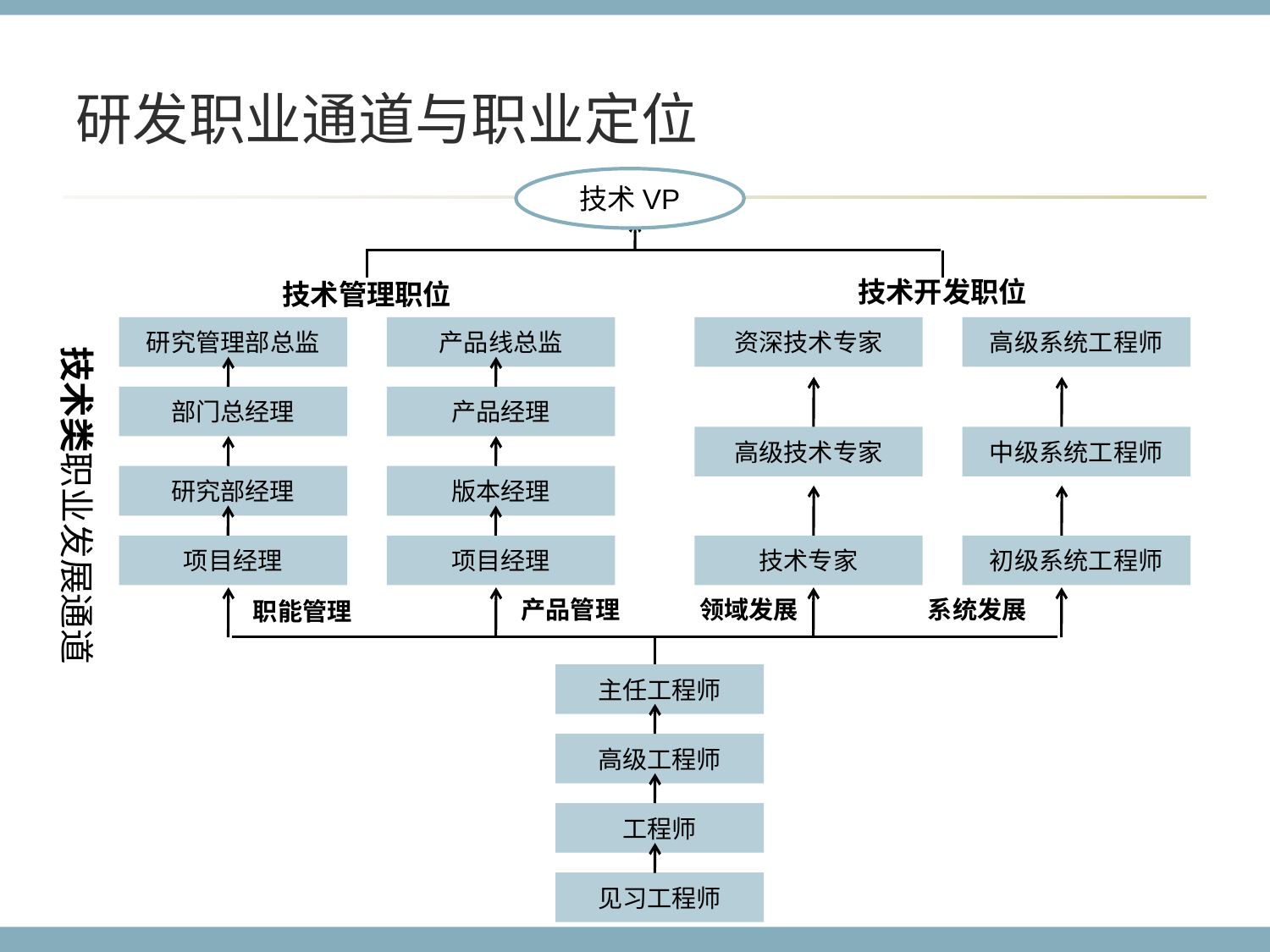

# 研发职业通道与职业定位
技术VP
技术开发职位
技术管理职位
技术类职业发展通道
研究管理部总监
产品线总监
资深技术专家
高级系统工程师
部门总经理
产品经理
高级技术专家
中级系统工程师
研究部经理
版本经理
项目经理
项目经理
技术专家
初级系统工程师
产品管理
领域发展
系统发展
职能管理
主任工程师
高级工程师
工程师
见习工程师